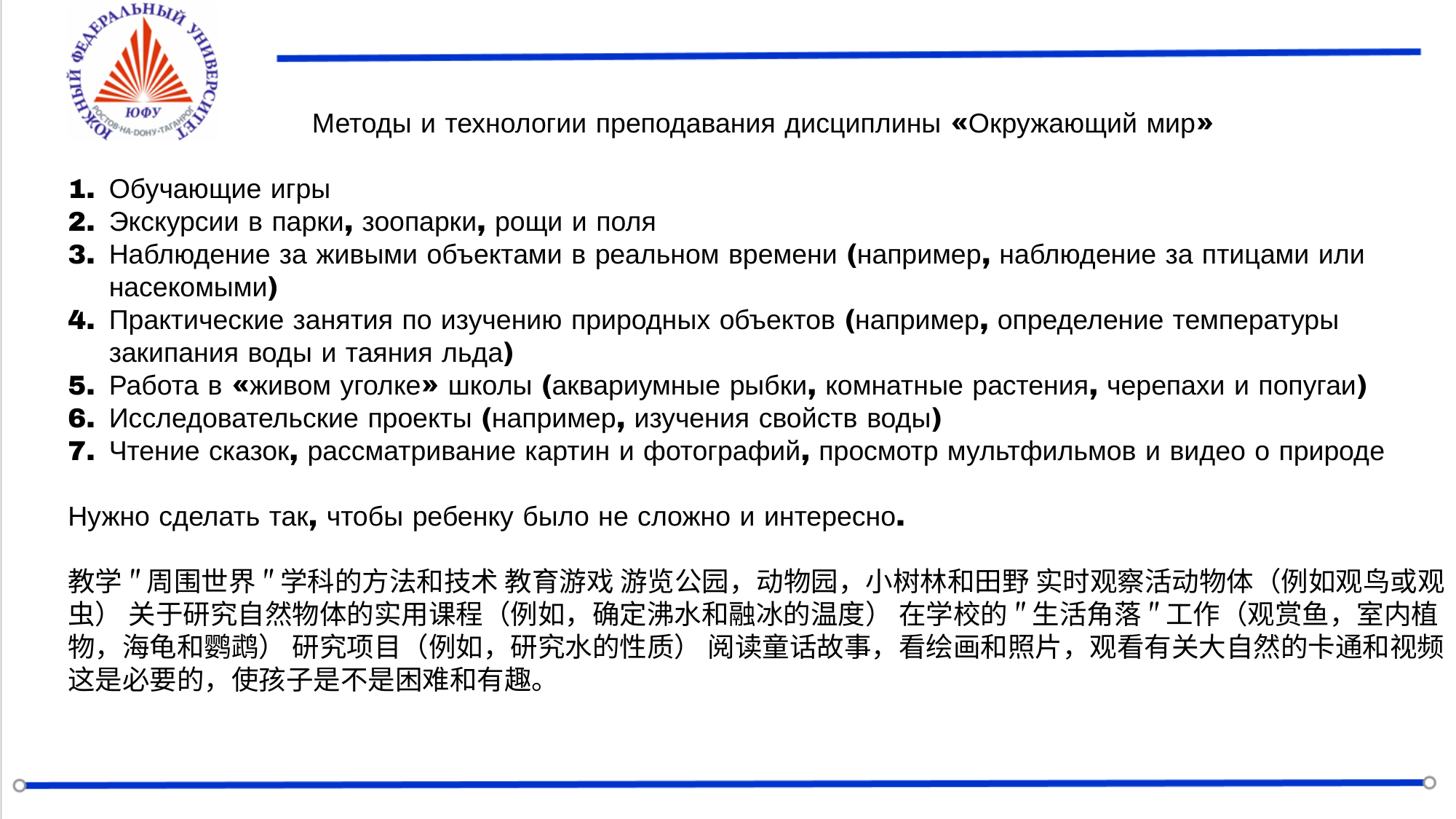

Методы и технологии преподавания дисциплины «Окружающий мир»

Обучающие игры
Экскурсии в парки, зоопарки, рощи и поля
Наблюдение за живыми объектами в реальном времени (например, наблюдение за птицами или насекомыми)
Практические занятия по изучению природных объектов (например, определение температуры закипания воды и таяния льда)
Работа в «живом уголке» школы (аквариумные рыбки, комнатные растения, черепахи и попугаи)
Исследовательские проекты (например, изучения свойств воды)
Чтение сказок, рассматривание картин и фотографий, просмотр мультфильмов и видео о природе

Нужно сделать так, чтобы ребенку было не сложно и интересно.

教学"周围世界"学科的方法和技术 教育游戏 游览公园，动物园，小树林和田野 实时观察活动物体（例如观鸟或观虫） 关于研究自然物体的实用课程（例如，确定沸水和融冰的温度） 在学校的"生活角落"工作（观赏鱼，室内植物，海龟和鹦鹉） 研究项目（例如，研究水的性质） 阅读童话故事，看绘画和照片，观看有关大自然的卡通和视频 这是必要的，使孩子是不是困难和有趣。